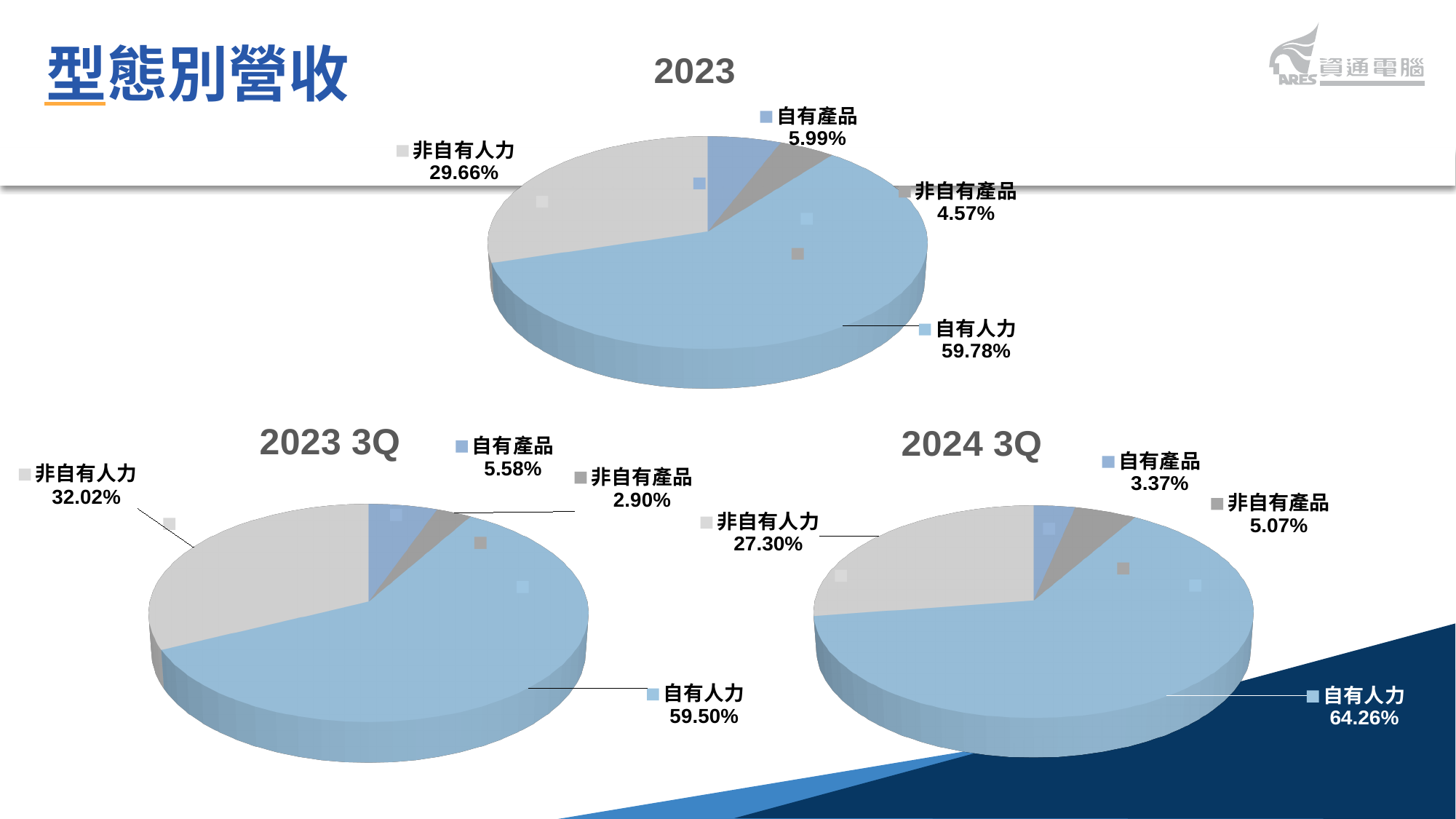

型態別營收

[unsupported chart]

[unsupported chart]

[unsupported chart]